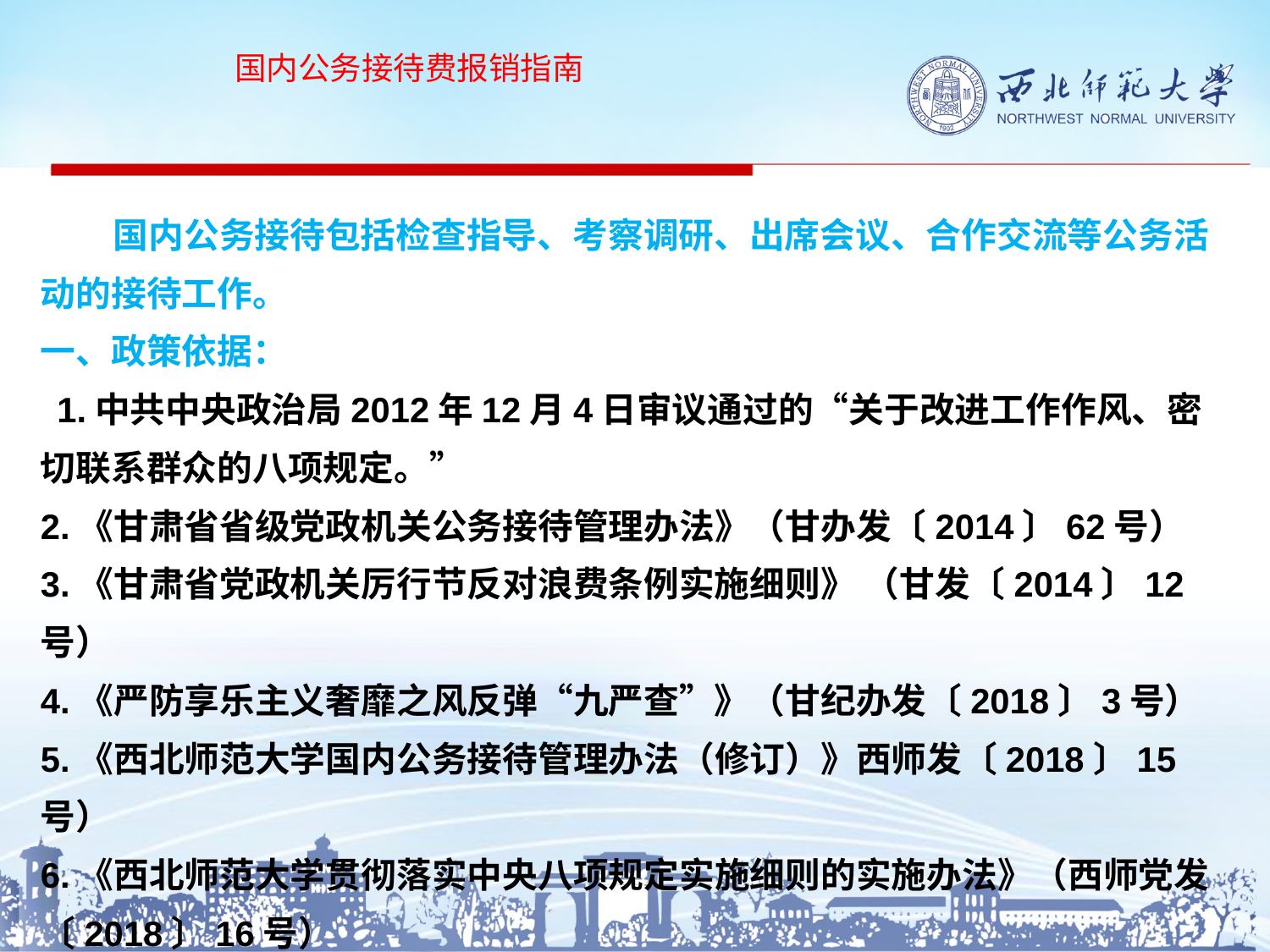

国内公务接待费报销指南
# 国内公务接待包括检查指导、考察调研、出席会议、合作交流等公务活动的接待工作。 一、政策依据： 1.中共中央政治局2012年12月4日审议通过的“关于改进工作作风、密切联系群众的八项规定。”
2.《甘肃省省级党政机关公务接待管理办法》（甘办发〔2014〕62号）
3.《甘肃省党政机关厉行节反对浪费条例实施细则》 （甘发〔2014〕12号）
4.《严防享乐主义奢靡之风反弹“九严查”》（甘纪办发〔2018〕3号）
5.《西北师范大学国内公务接待管理办法（修订）》西师发〔2018〕15号）
6.《西北师范大学贯彻落实中央八项规定实施细则的实施办法》（西师党发〔2018〕16号）